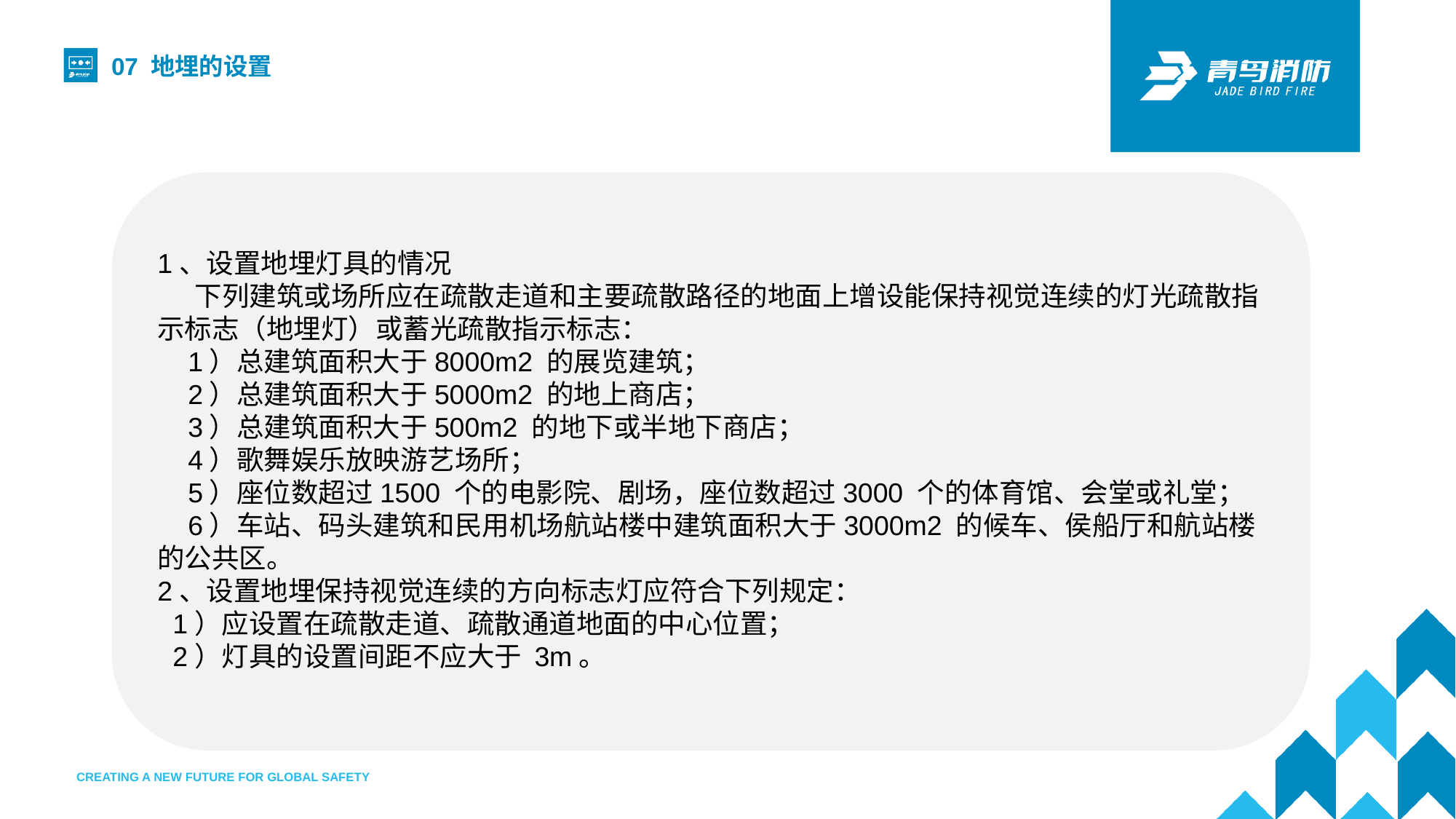

07 地埋的设置

1、设置地埋灯具的情况
     下列建筑或场所应在疏散走道和主要疏散路径的地面上增设能保持视觉连续的灯光疏散指示标志（地埋灯）或蓄光疏散指示标志：
    1）总建筑面积大于8000m2 的展览建筑；
    2）总建筑面积大于5000m2 的地上商店；
    3）总建筑面积大于500m2 的地下或半地下商店；
    4）歌舞娱乐放映游艺场所；
    5）座位数超过1500 个的电影院、剧场，座位数超过3000 个的体育馆、会堂或礼堂；
    6）车站、码头建筑和民用机场航站楼中建筑面积大于3000m2 的候车、侯船厅和航站楼的公共区。
2、设置地埋保持视觉连续的方向标志灯应符合下列规定：
  1）应设置在疏散走道、疏散通道地面的中心位置；
  2）灯具的设置间距不应大于 3m。